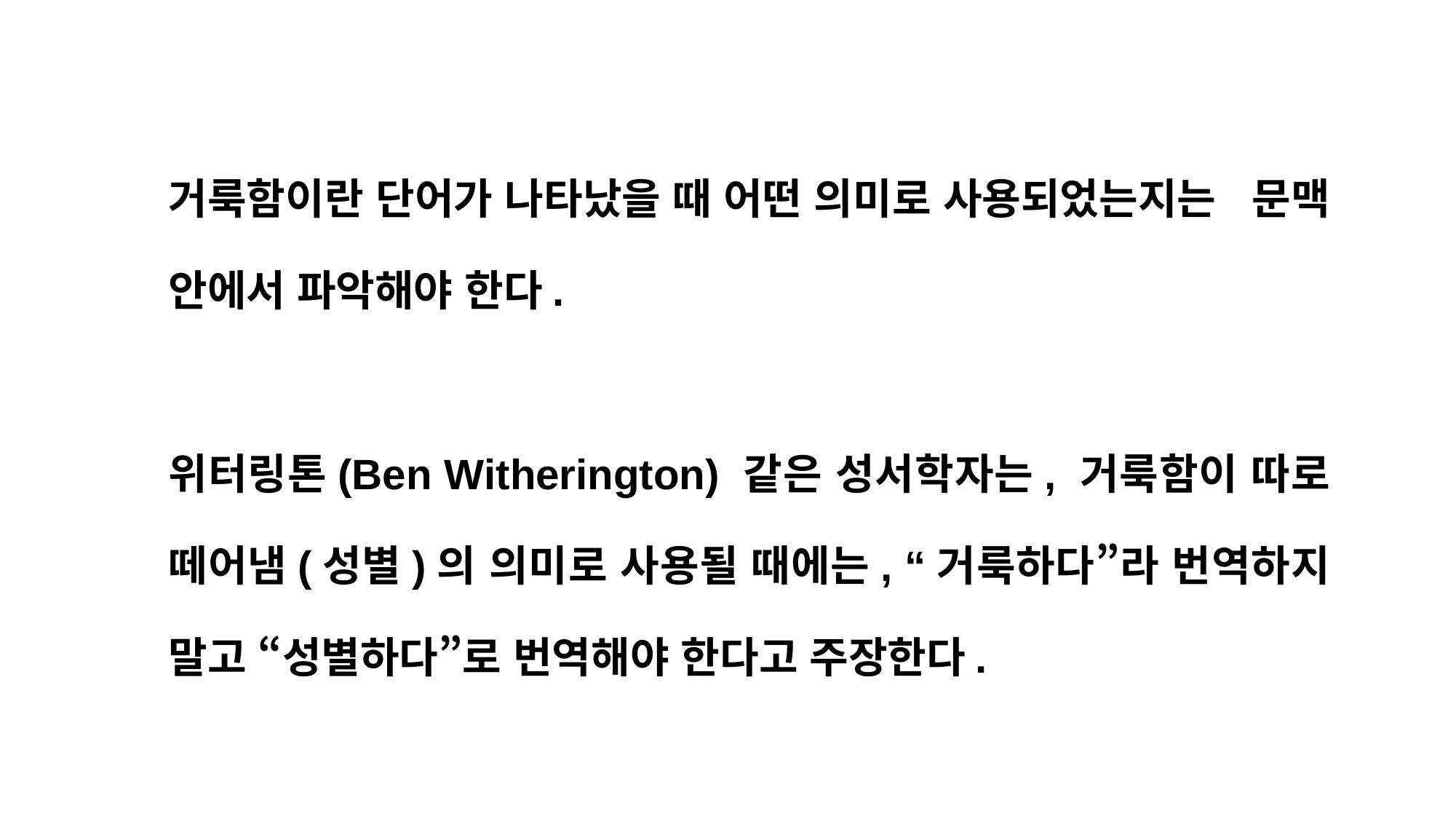

거룩함이란 단어가 나타났을 때 어떤 의미로 사용되었는지는   문맥 안에서 파악해야 한다.

위터링톤(Ben Witherington) 같은 성서학자는, 거룩함이 따로 떼어냄(성별)의 의미로 사용될 때에는, “거룩하다”라 번역하지 말고 “성별하다”로 번역해야 한다고 주장한다.